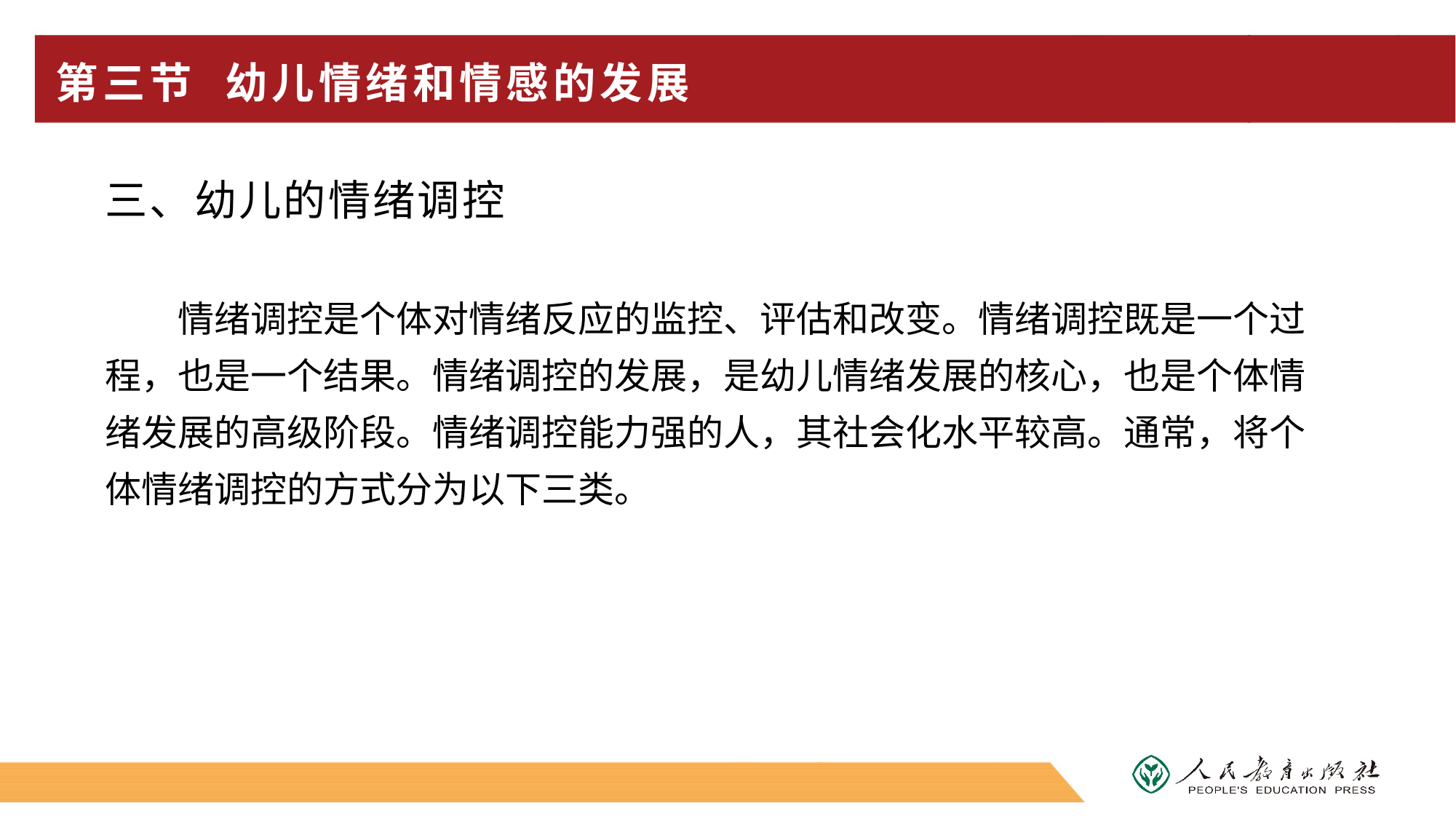

# 第三节  幼儿情绪和情感的发展
三、幼儿的情绪调控
情绪调控是个体对情绪反应的监控、评估和改变。情绪调控既是一个过程，也是一个结果。情绪调控的发展，是幼儿情绪发展的核心，也是个体情绪发展的高级阶段。情绪调控能力强的人，其社会化水平较高。通常，将个体情绪调控的方式分为以下三类。